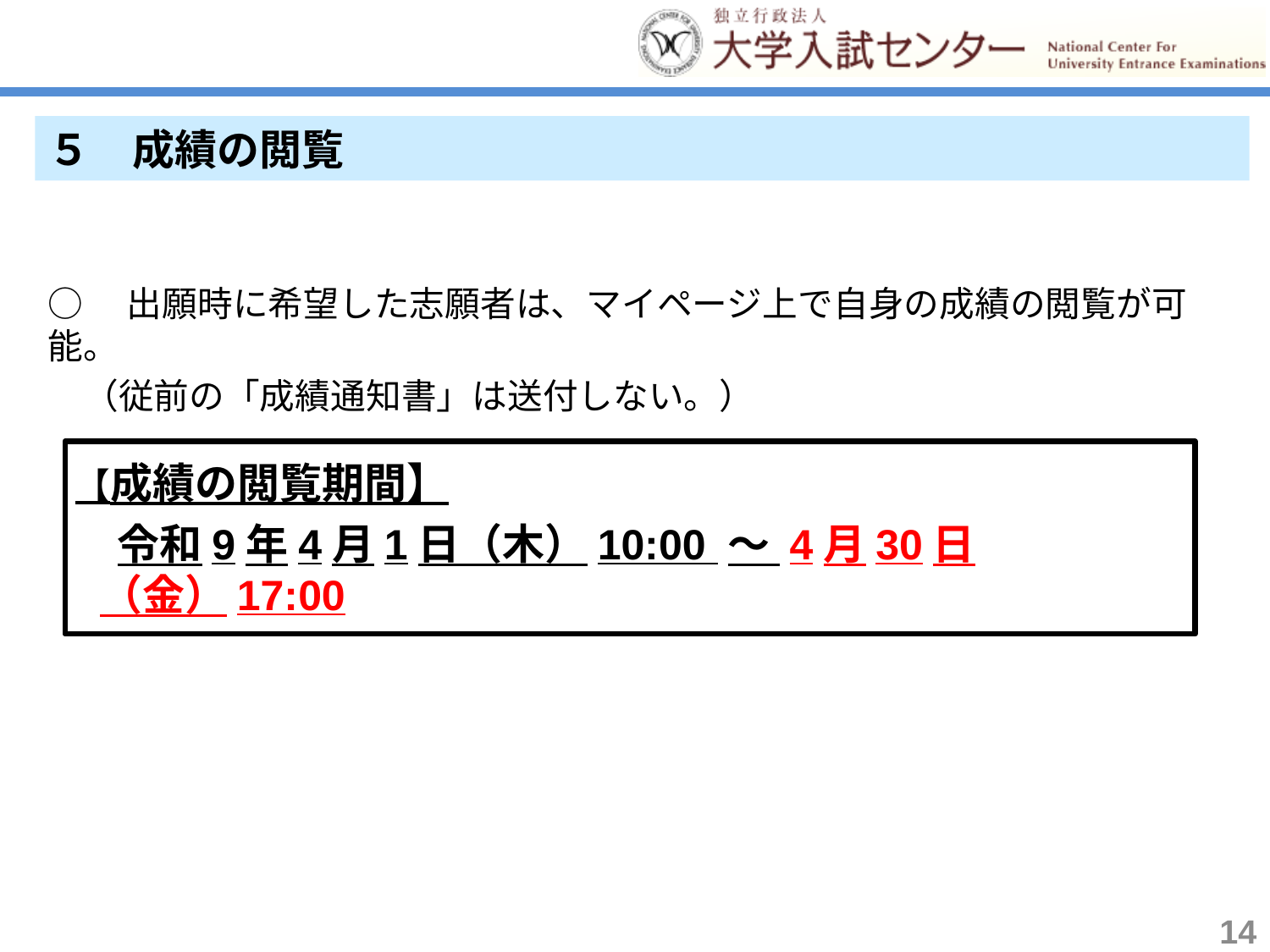

５　成績の閲覧
○　出願時に希望した志願者は、マイページ上で自身の成績の閲覧が可能。
　（従前の「成績通知書」は送付しない。）
【成績の閲覧期間】
　令和9年4月1日（木）10:00 ～ 4月30日（金）17:00
14